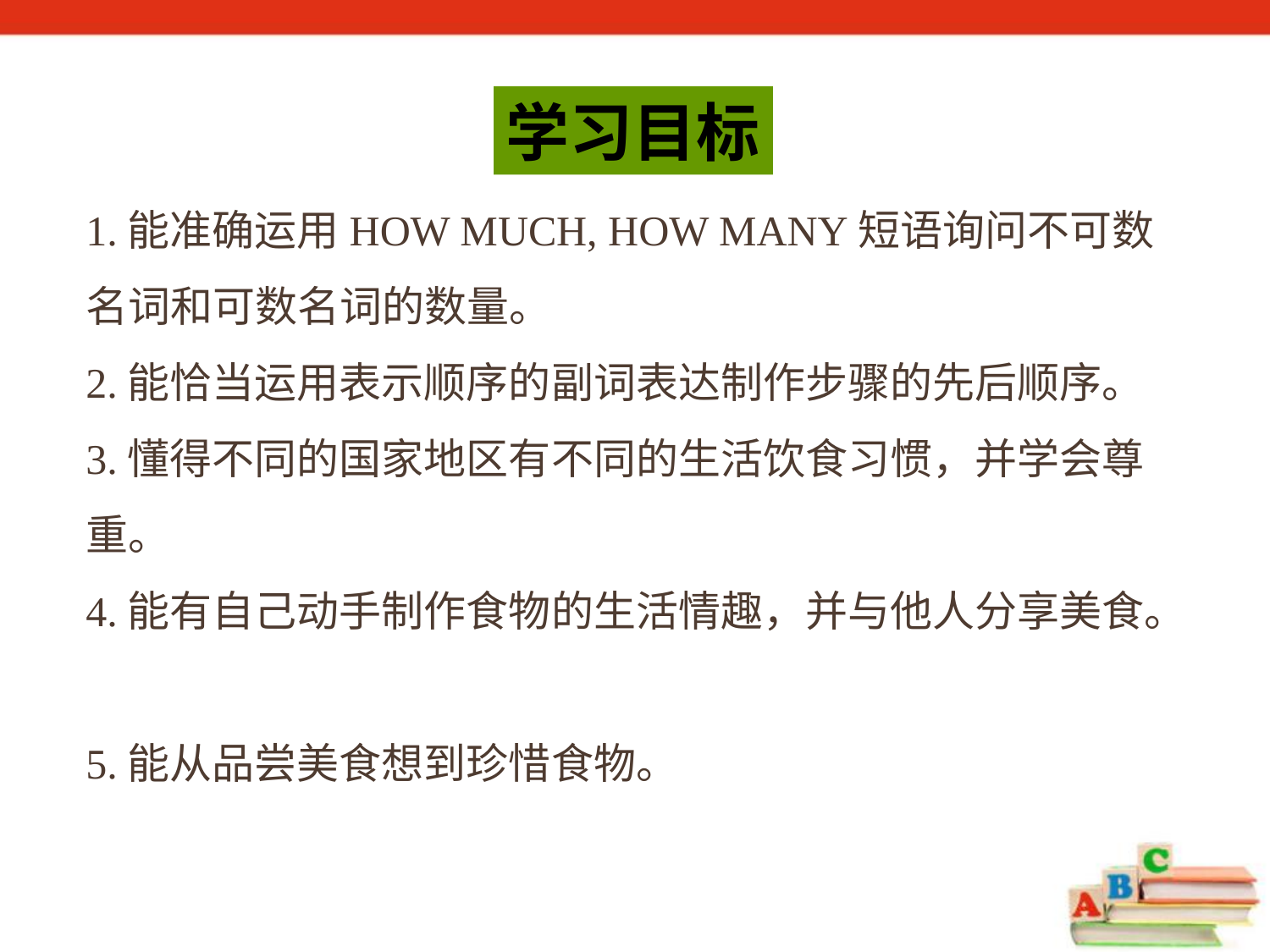

# 1.能准确运用how much, how many短语询问不可数名词和可数名词的数量。 2.能恰当运用表示顺序的副词表达制作步骤的先后顺序。 3.懂得不同的国家地区有不同的生活饮食习惯，并学会尊重。 4.能有自己动手制作食物的生活情趣，并与他人分享美食。 5.能从品尝美食想到珍惜食物。
学习目标